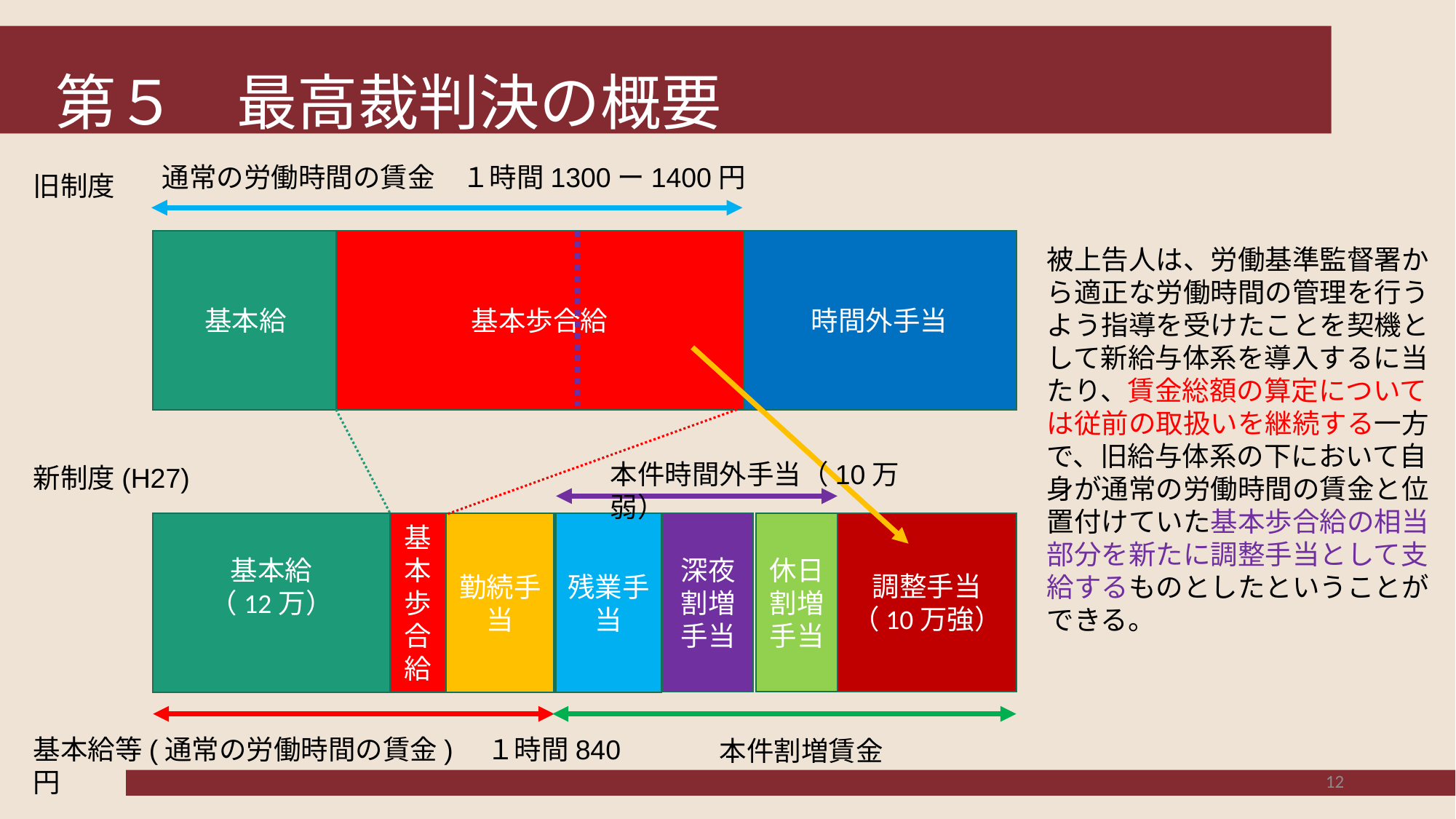

# 第５　最高裁判決の概要
通常の労働時間の賃金　１時間1300ー1400円
旧制度
基本給
基本歩合給
時間外手当
被上告人は、労働基準監督署から適正な労働時間の管理を行うよう指導を受けたことを契機として新給与体系を導入するに当たり、賃金総額の算定については従前の取扱いを継続する一方で、旧給与体系の下において自身が通常の労働時間の賃金と位置付けていた基本歩合給の相当部分を新たに調整手当として支給するものとしたということができる。
本件時間外手当（10万弱）
新制度(H27)
深夜割増手当
休日割増手当
調整手当（10万強）
基本給
（12万）

基本歩合給
勤続手当
残業手当
基本給等(通常の労働時間の賃金)　１時間840円
本件割増賃金
12